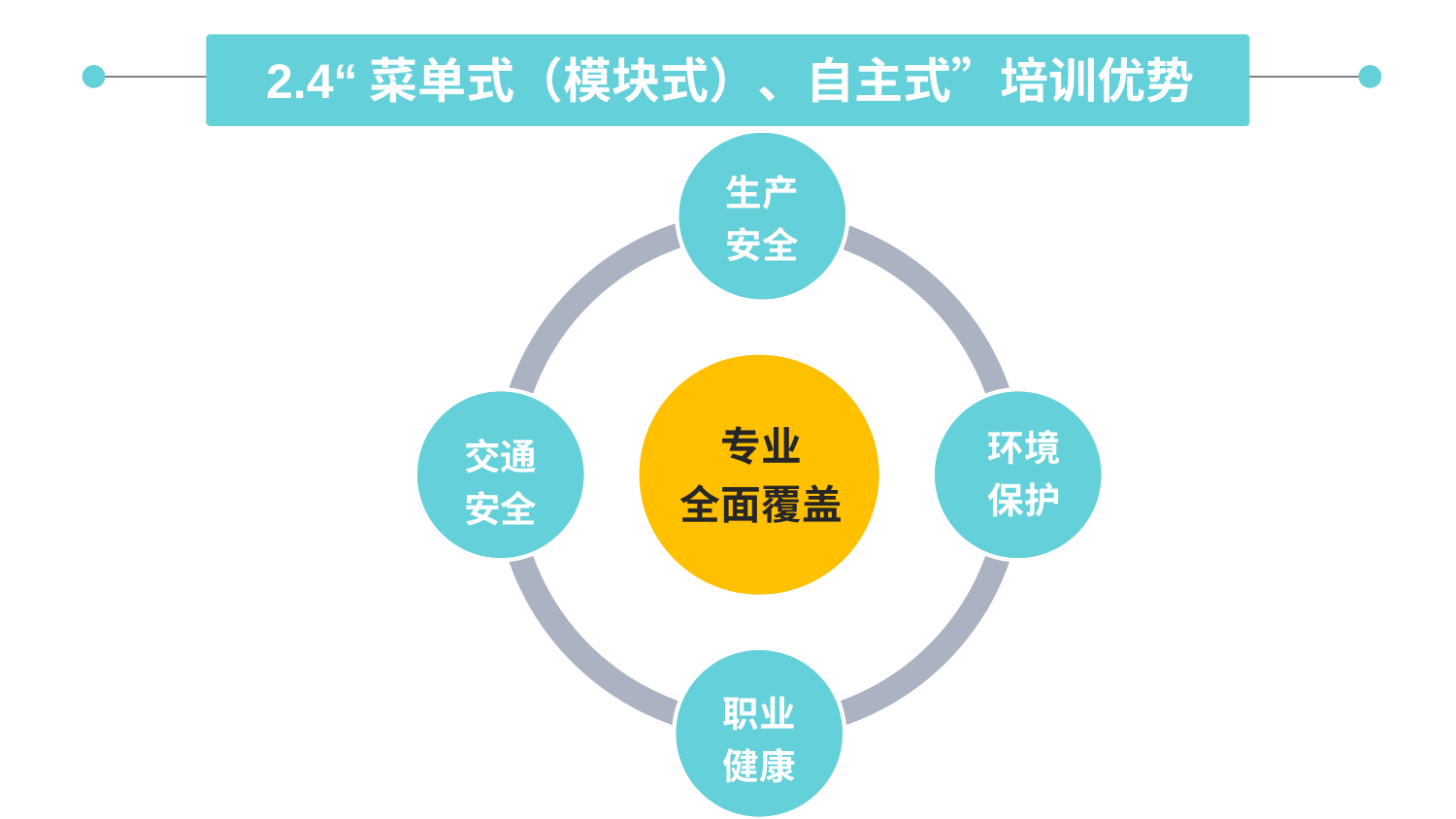

2.4“菜单式（模块式）、自主式”培训优势

生产
安全

专业
全面覆盖
环境保护
交通安全

职业健康